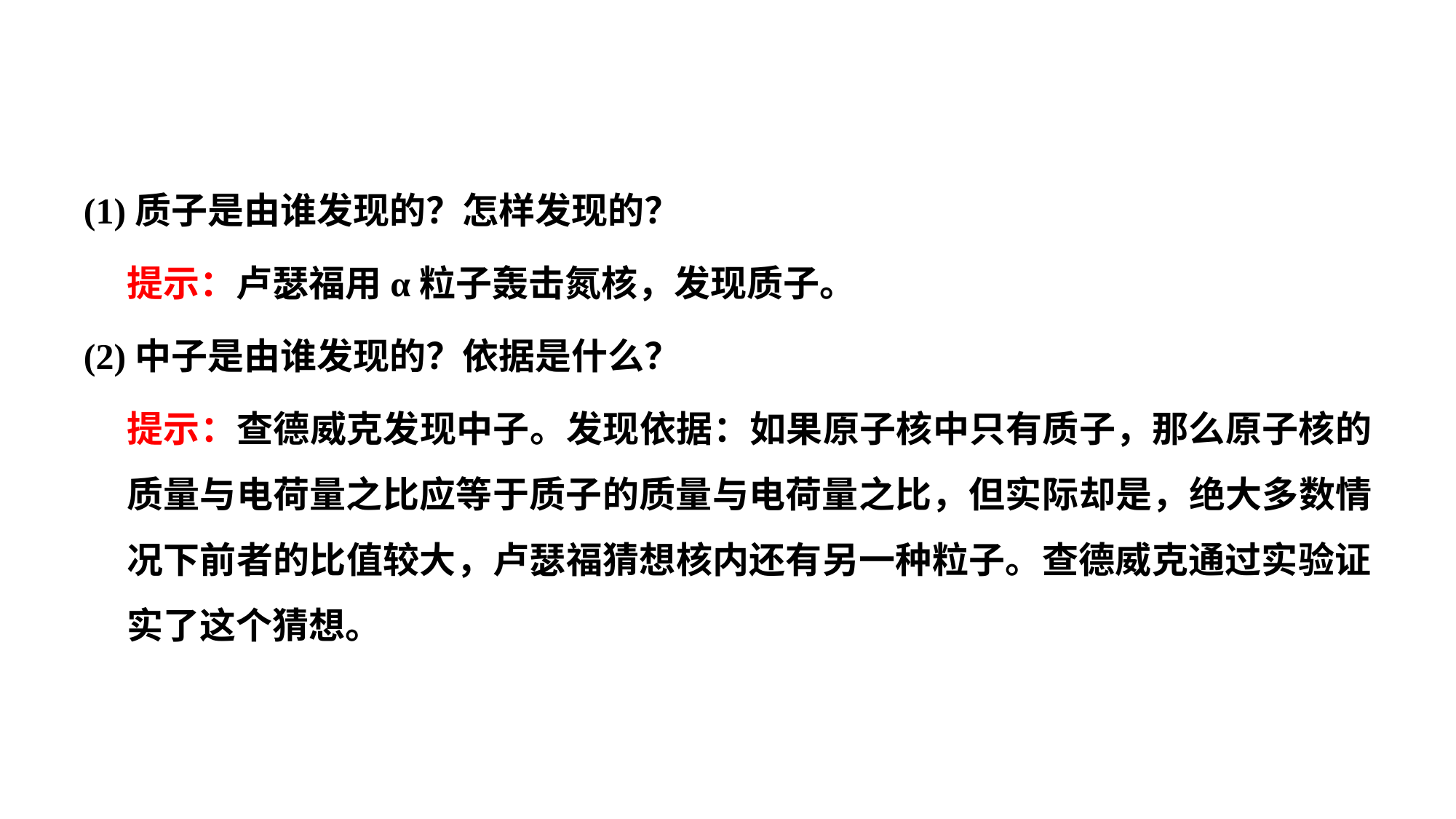

(1)质子是由谁发现的？怎样发现的？
	提示：卢瑟福用α粒子轰击氮核，发现质子。
(2)中子是由谁发现的？依据是什么？
	提示：查德威克发现中子。发现依据：如果原子核中只有质子，那么原子核的质量与电荷量之比应等于质子的质量与电荷量之比，但实际却是，绝大多数情况下前者的比值较大，卢瑟福猜想核内还有另一种粒子。查德威克通过实验证实了这个猜想。